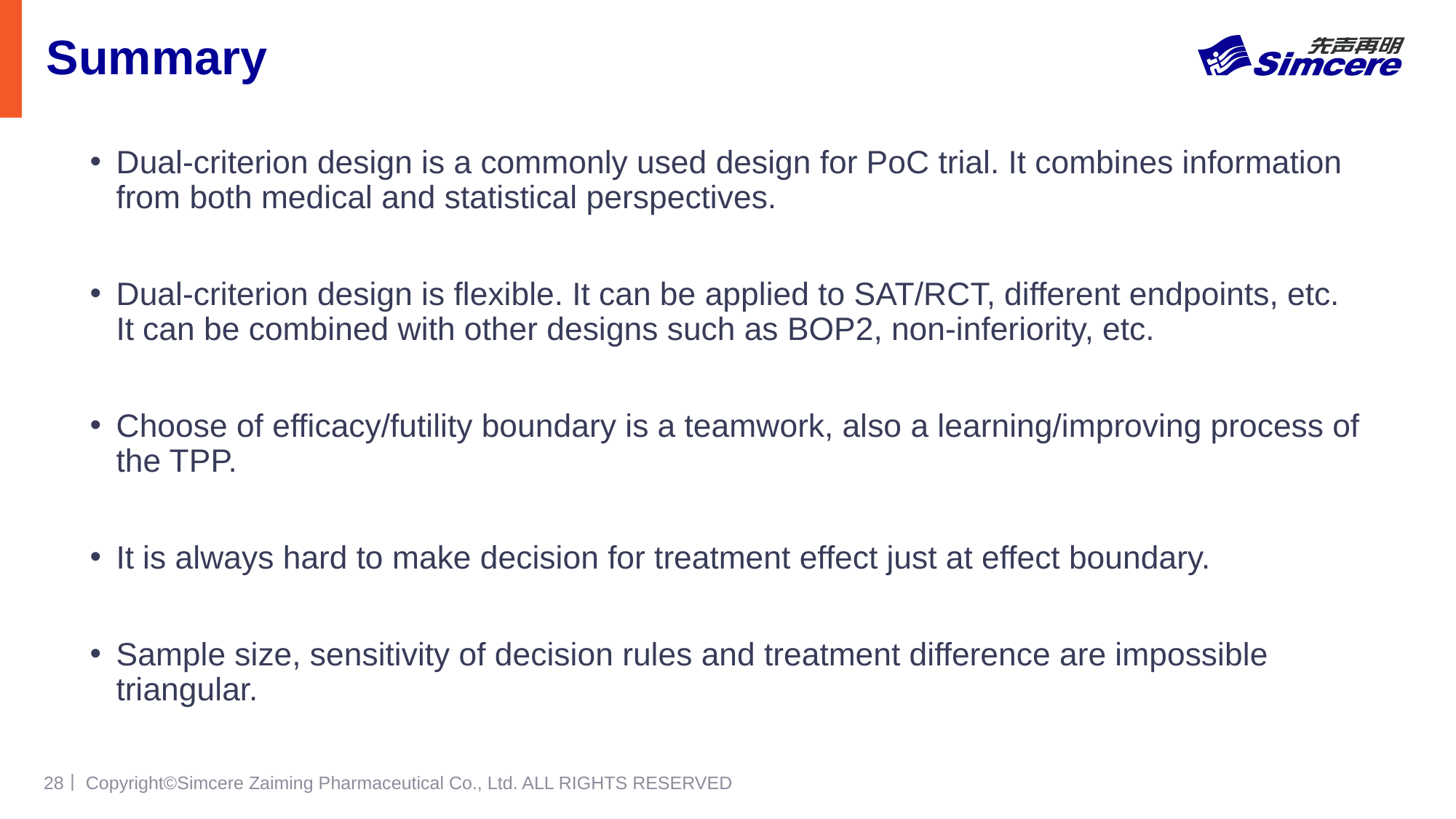

# Summary
Dual-criterion design is a commonly used design for PoC trial. It combines information from both medical and statistical perspectives.

Dual-criterion design is flexible. It can be applied to SAT/RCT, different endpoints, etc. It can be combined with other designs such as BOP2, non-inferiority, etc.

Choose of efficacy/futility boundary is a teamwork, also a learning/improving process of the TPP.

It is always hard to make decision for treatment effect just at effect boundary.

Sample size, sensitivity of decision rules and treatment difference are impossible triangular.

28丨
Copyright©Simcere Zaiming Pharmaceutical Co., Ltd. ALL RIGHTS RESERVED